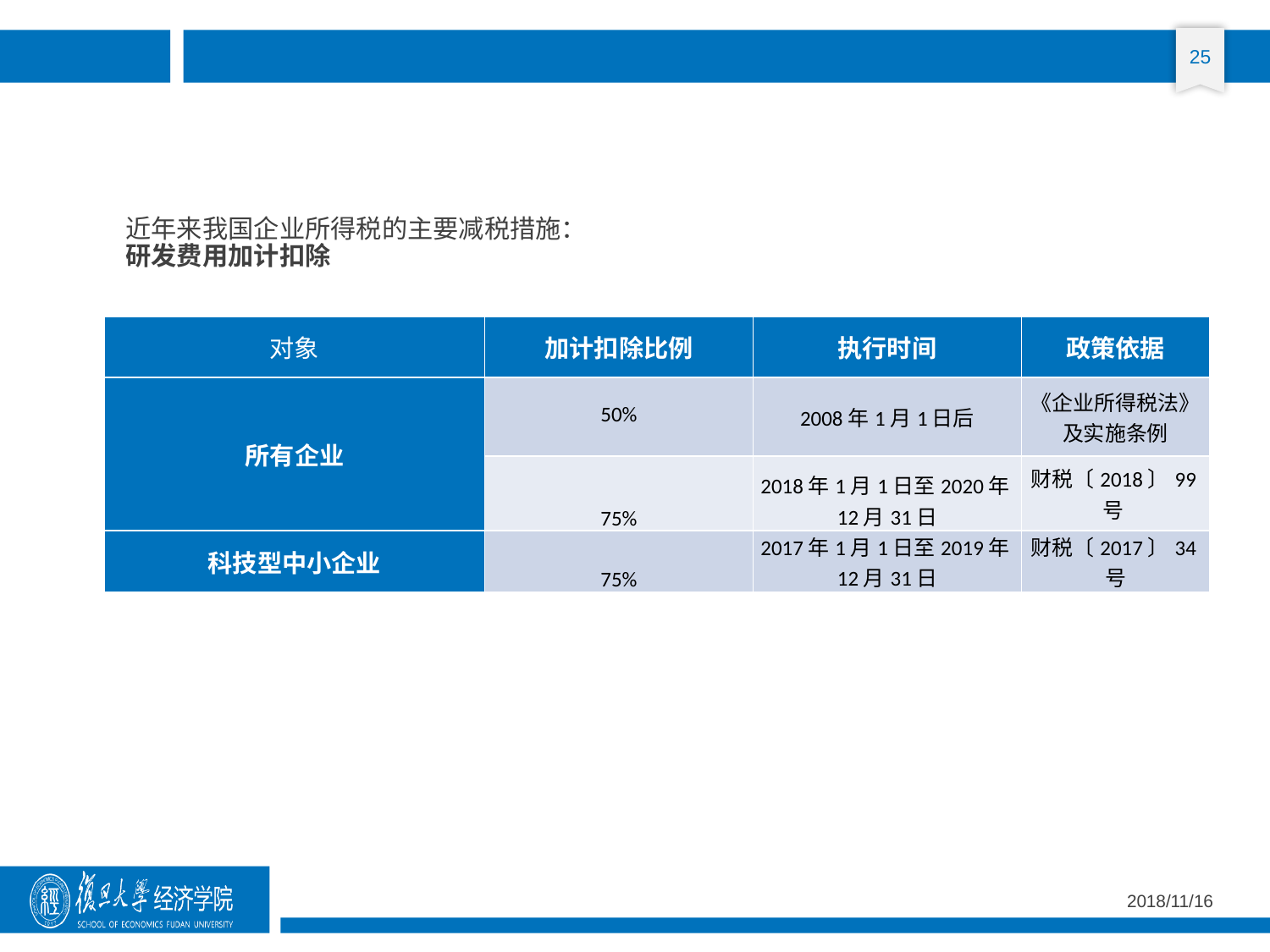

我国近年来的减税措施回顾
Part 4
# 近年来我国企业所得税的主要减税措施： 研发费用加计扣除
| 对象 | 加计扣除比例 | 执行时间 | 政策依据 |
| --- | --- | --- | --- |
| 所有企业 | 50% | 2008年1月1日后 | 《企业所得税法》及实施条例 |
|  | 75% | 2018年1月1日至2020年12月31日 | 财税〔2018〕99号 |
| 科技型中小企业 | 75% | 2017年1月1日至2019年12月31日 | 财税〔2017〕34号 |